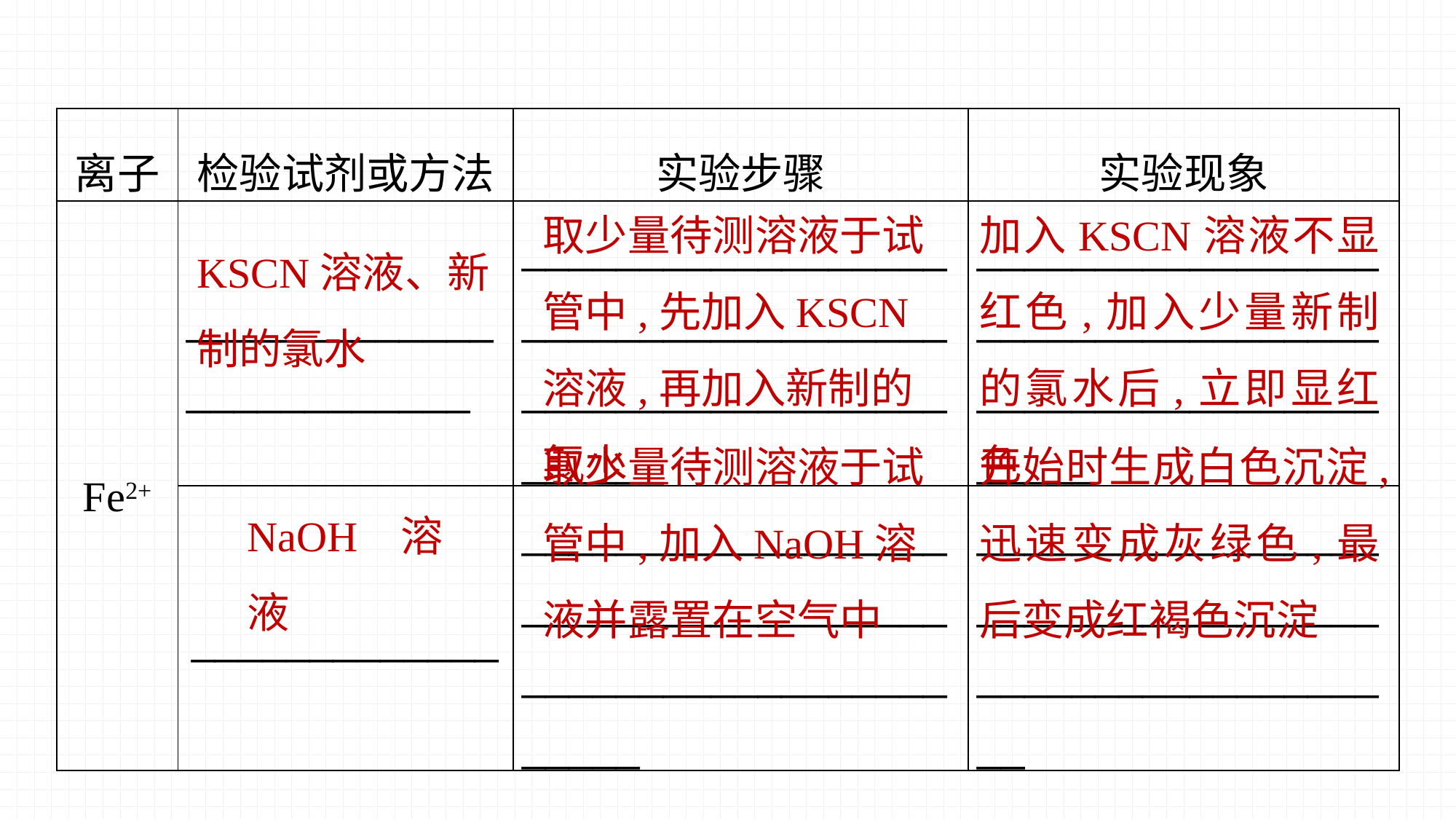

| 离子 | 检验试剂或方法 | 实验步骤 | 实验现象 |
| --- | --- | --- | --- |
| Fe2+ | \_\_\_\_\_\_\_\_\_\_\_\_\_\_\_\_\_\_\_\_\_\_\_\_\_ | \_\_\_\_\_\_\_\_\_\_\_\_\_\_\_\_\_\_\_\_\_\_\_\_\_\_\_\_\_\_\_\_\_\_\_\_\_\_\_\_\_\_\_\_\_\_\_\_\_\_\_\_\_\_\_\_\_\_\_\_ | \_\_\_\_\_\_\_\_\_\_\_\_\_\_\_\_\_\_\_\_\_\_\_\_\_\_\_\_\_\_\_\_\_\_\_\_\_\_\_\_\_\_\_\_\_\_\_\_\_\_\_\_\_\_\_\_ |
|  | \_\_\_\_\_\_\_\_\_\_\_\_\_ | \_\_\_\_\_\_\_\_\_\_\_\_\_\_\_\_\_\_\_\_\_\_\_\_\_\_\_\_\_\_\_\_\_\_\_\_\_\_\_\_\_\_\_\_\_\_\_\_\_\_\_\_\_\_\_\_\_\_\_ | \_\_\_\_\_\_\_\_\_\_\_\_\_\_\_\_\_\_\_\_\_\_\_\_\_\_\_\_\_\_\_\_\_\_\_\_\_\_\_\_\_\_\_\_\_\_\_\_\_\_\_\_\_ |
取少量待测溶液于试管中,先加入KSCN溶液,再加入新制的氯水
加入KSCN溶液不显红色,加入少量新制的氯水后,立即显红色
KSCN溶液、新制的氯水
取少量待测溶液于试管中,加入NaOH溶液并露置在空气中
开始时生成白色沉淀,迅速变成灰绿色,最后变成红褐色沉淀
NaOH溶液